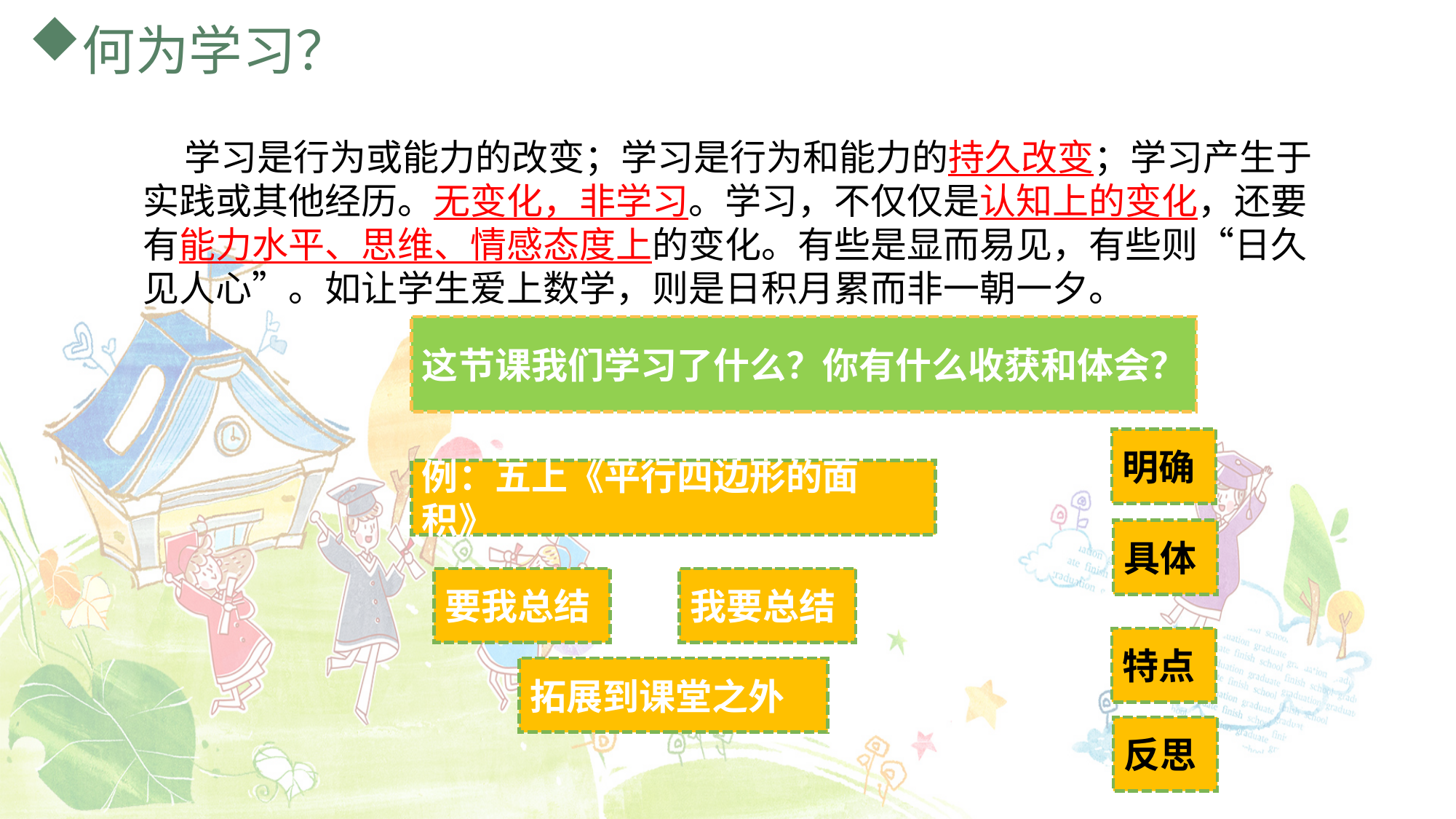

# 何为学习？
    学习是行为或能力的改变；学习是行为和能力的持久改变；学习产生于实践或其他经历。无变化，非学习。学习，不仅仅是认知上的变化，还要有能力水平、思维、情感态度上的变化。有些是显而易见，有些则“日久见人心”。如让学生爱上数学，则是日积月累而非一朝一夕。
这节课我们学习了什么？你有什么收获和体会？
明确
例：五上《平行四边形的面积》
具体
要我总结
我要总结
特点
拓展到课堂之外
反思